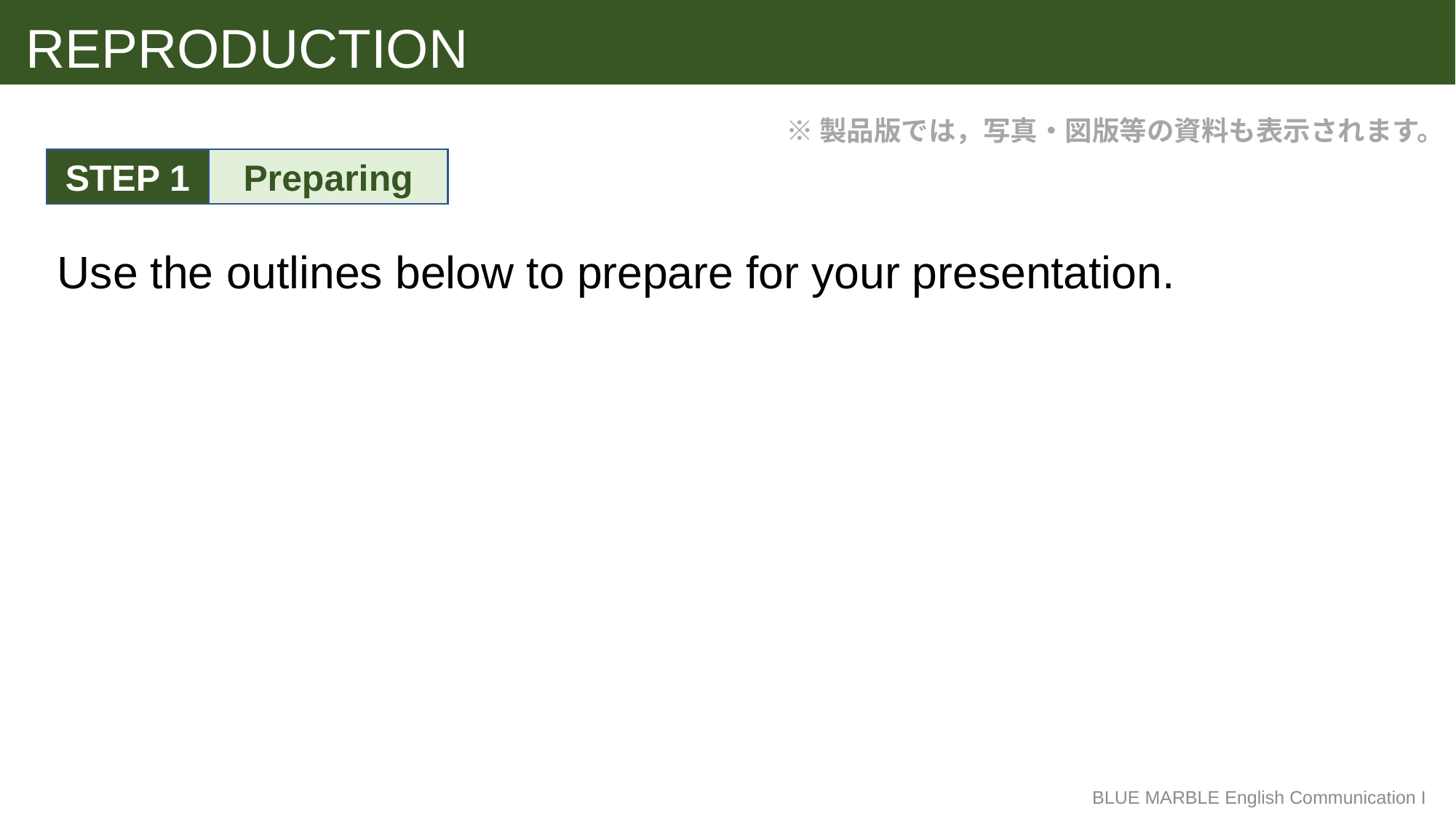

REPRODUCTION
※製品版では，写真・図版等の資料も表示されます。
Preparing
STEP 1
Use the outlines below to prepare for your presentation.
BLUE MARBLE English Communication I